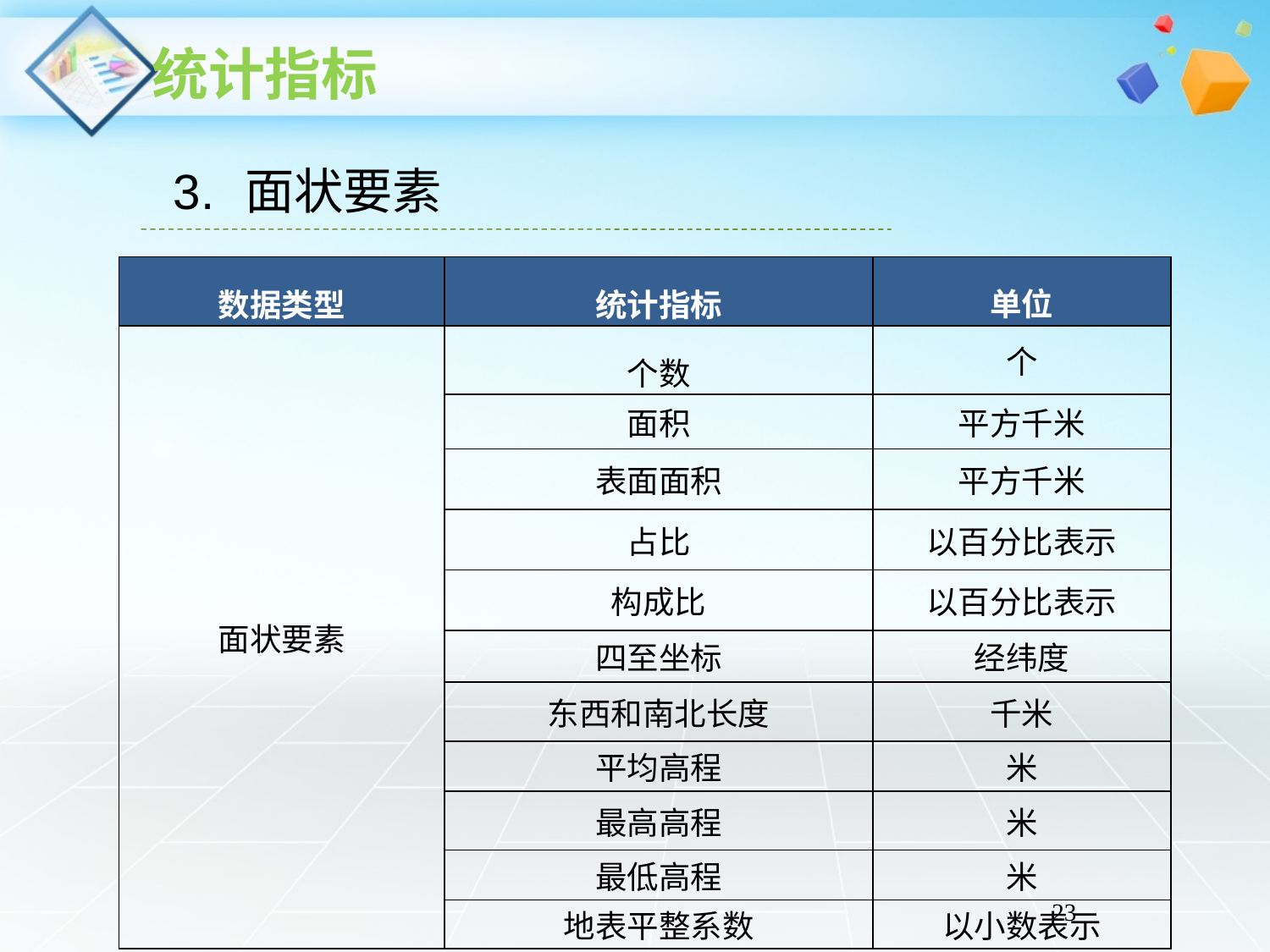

面状要素

| 数据类型 | 统计指标 | 单位 |
| --- | --- | --- |
| 面状要素 | 个数 | 个 |
|  | 面积 | 平方千米 |
|  | 表面面积 | 平方千米 |
|  | 占比 | 以百分比表示 |
|  | 构成比 | 以百分比表示 |
|  | 四至坐标 | 经纬度 |
|  | 东西和南北长度 | 千米 |
|  | 平均高程 | 米 |
|  | 最高高程 | 米 |
|  | 最低高程 | 米 |
|  | 地表平整系数 | 以小数表示 |
23